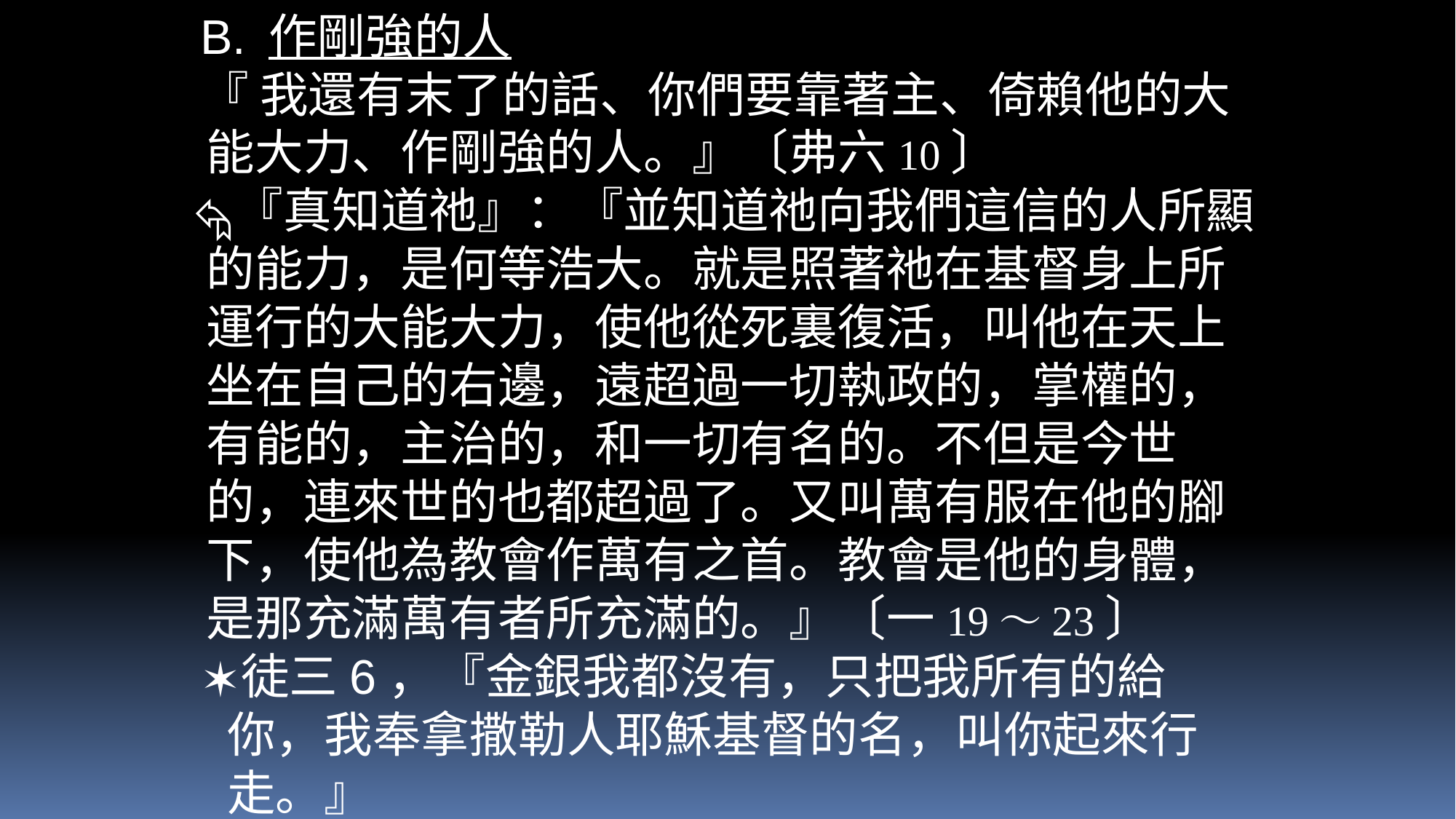

作剛強的人
『 我還有末了的話、你們要靠著主、倚賴他的大能大力、作剛強的人。』〔弗六10〕
『真知道祂』：『並知道祂向我們這信的人所顯的能力，是何等浩大。就是照著祂在基督身上所運行的大能大力，使他從死裏復活，叫他在天上坐在自己的右邊，遠超過一切執政的，掌權的，有能的，主治的，和一切有名的。不但是今世的，連來世的也都超過了。又叫萬有服在他的腳下，使他為教會作萬有之首。教會是他的身體，是那充滿萬有者所充滿的。』〔一19～23〕
徒三6，『金銀我都沒有，只把我所有的給你，我奉拿撒勒人耶穌基督的名，叫你起來行走。』
 瓦器中的寶貝：哥林多後書第四章